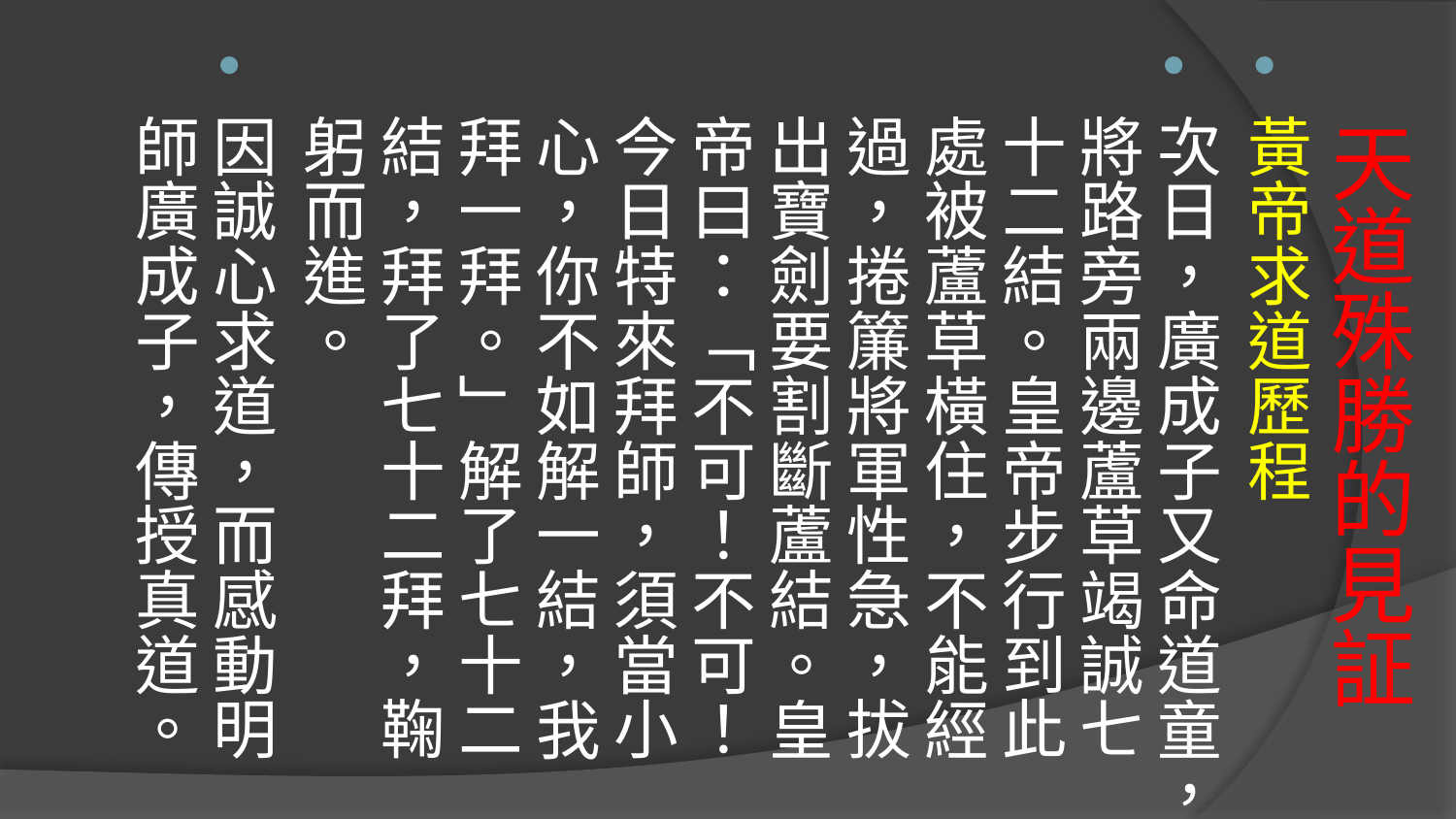

黃帝求道歷程
次日，廣成子又命道童，將路旁兩邊蘆草竭誠七十二結。皇帝步行到此處被蘆草橫住，不能經過，捲簾將軍性急，拔出寶劍要割斷蘆結。皇帝曰：「不可！不可！今日特來拜師，須當小心，你不如解一結，我拜一拜。」解了七十二結，拜了七十二拜，鞠躬而進。
因誠心求道，而感動明師廣成子，傳授真道。

# 天道殊勝的見証